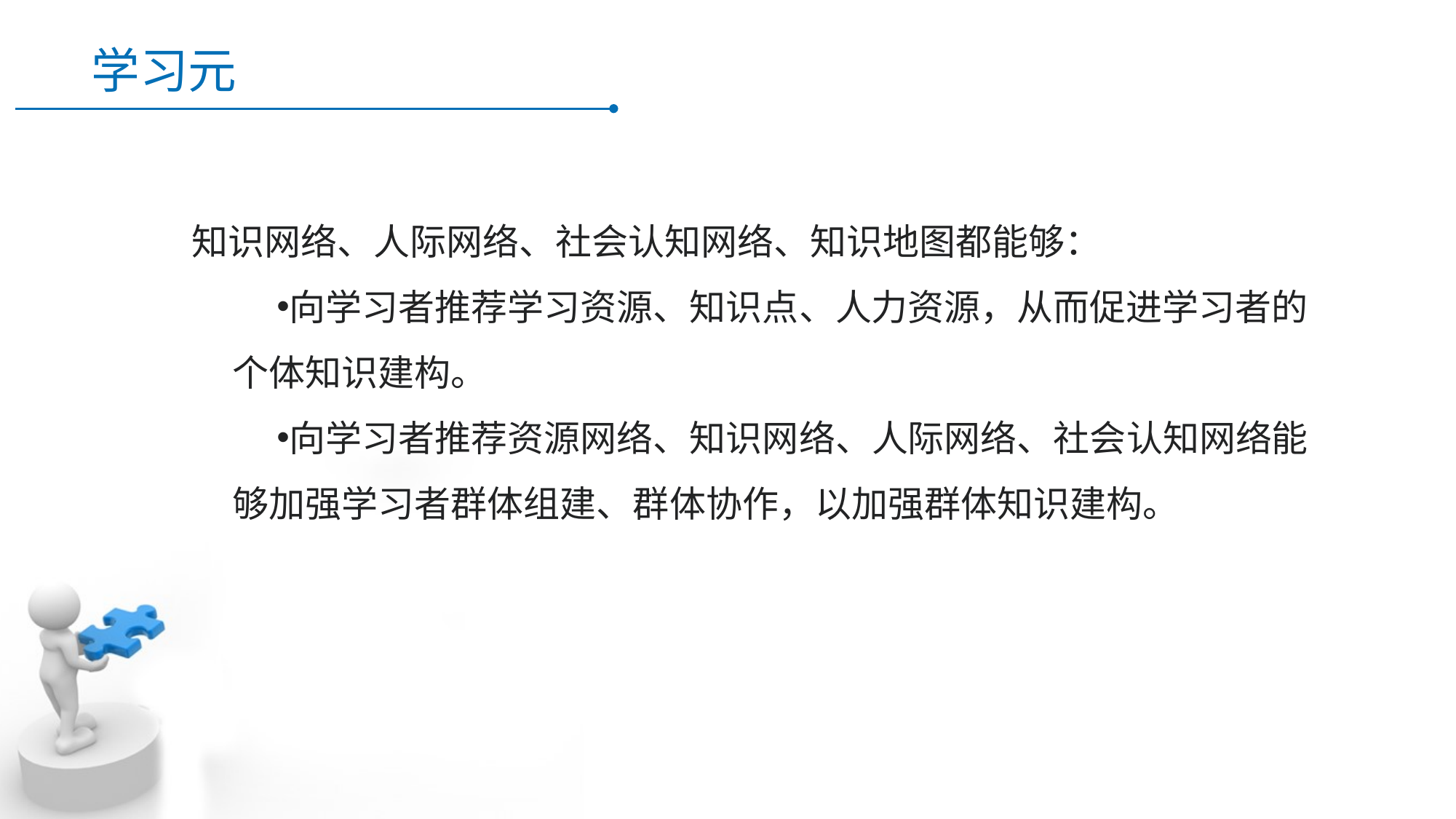

# 学习元
知识网络、人际网络、社会认知网络、知识地图都能够：
向学习者推荐学习资源、知识点、人力资源，从而促进学习者的个体知识建构。
向学习者推荐资源网络、知识网络、人际网络、社会认知网络能够加强学习者群体组建、群体协作，以加强群体知识建构。